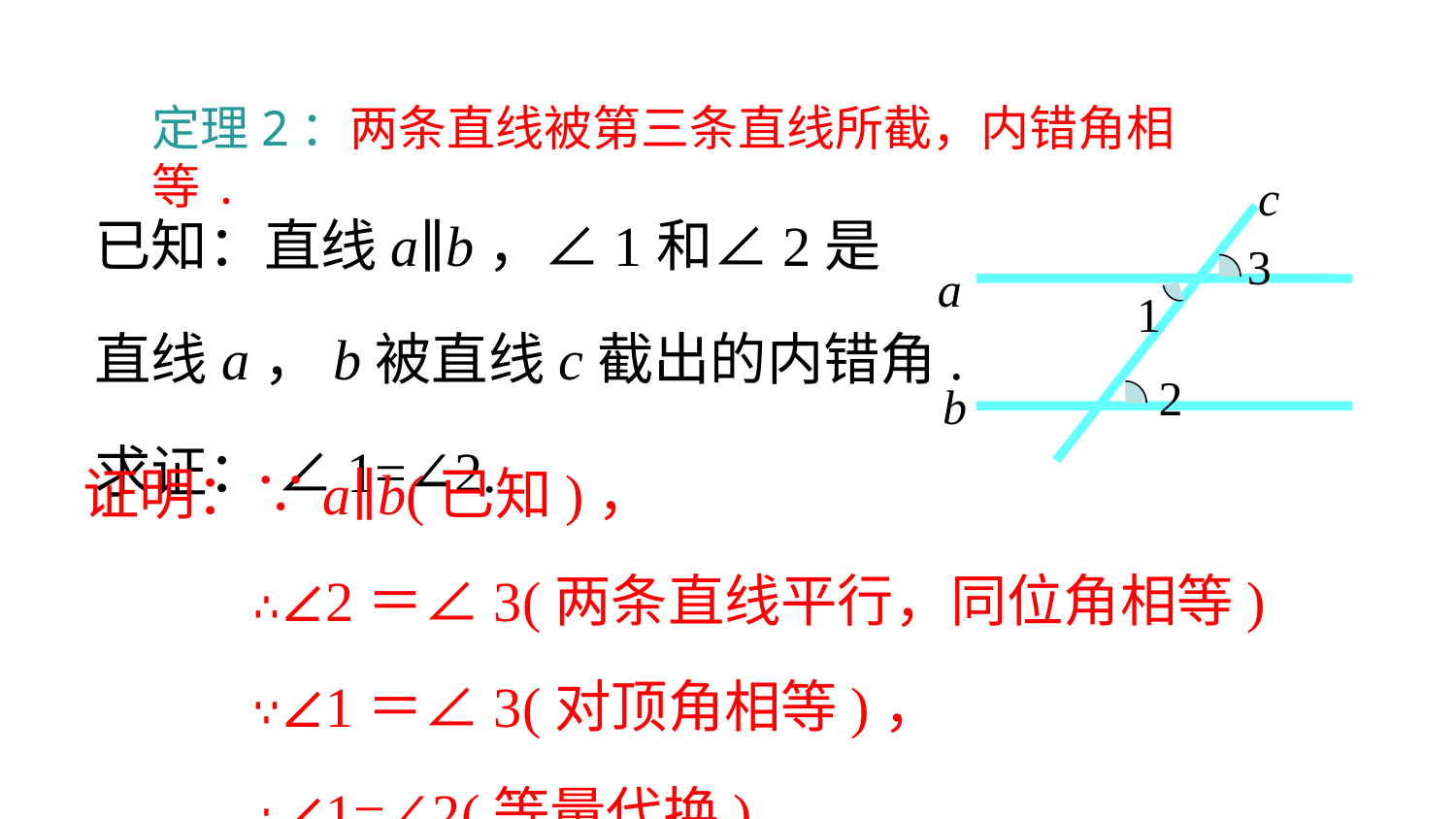

定理2：两条直线被第三条直线所截，内错角相等.
c

3
a
1

2
b

已知：直线a∥b，∠1和∠2是
直线a，b被直线c截出的内错角.
求证： ∠1=∠2.

证明：∵a∥b(已知)，
            ∴∠2＝∠3(两条直线平行，同位角相等)
            ∵∠1＝∠3(对顶角相等)，
            ∴∠1=∠2(等量代换)